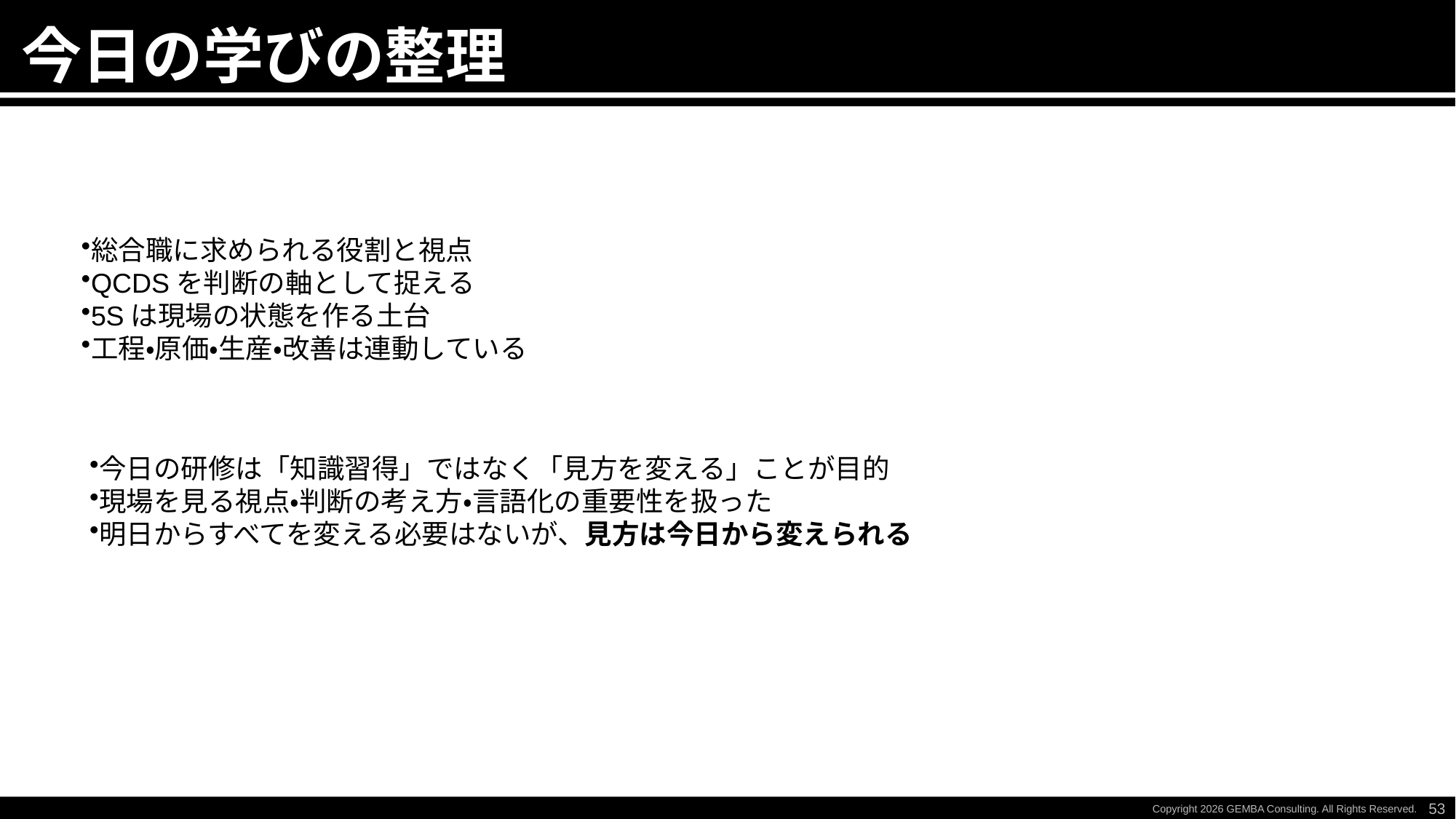

今日の学びの整理
総合職に求められる役割と視点
QCDSを判断の軸として捉える
5Sは現場の状態を作る土台
工程・原価・生産・改善は連動している
今日の研修は「知識習得」ではなく「見方を変える」ことが目的
現場を見る視点・判断の考え方・言語化の重要性を扱った
明日からすべてを変える必要はないが、見方は今日から変えられる
53